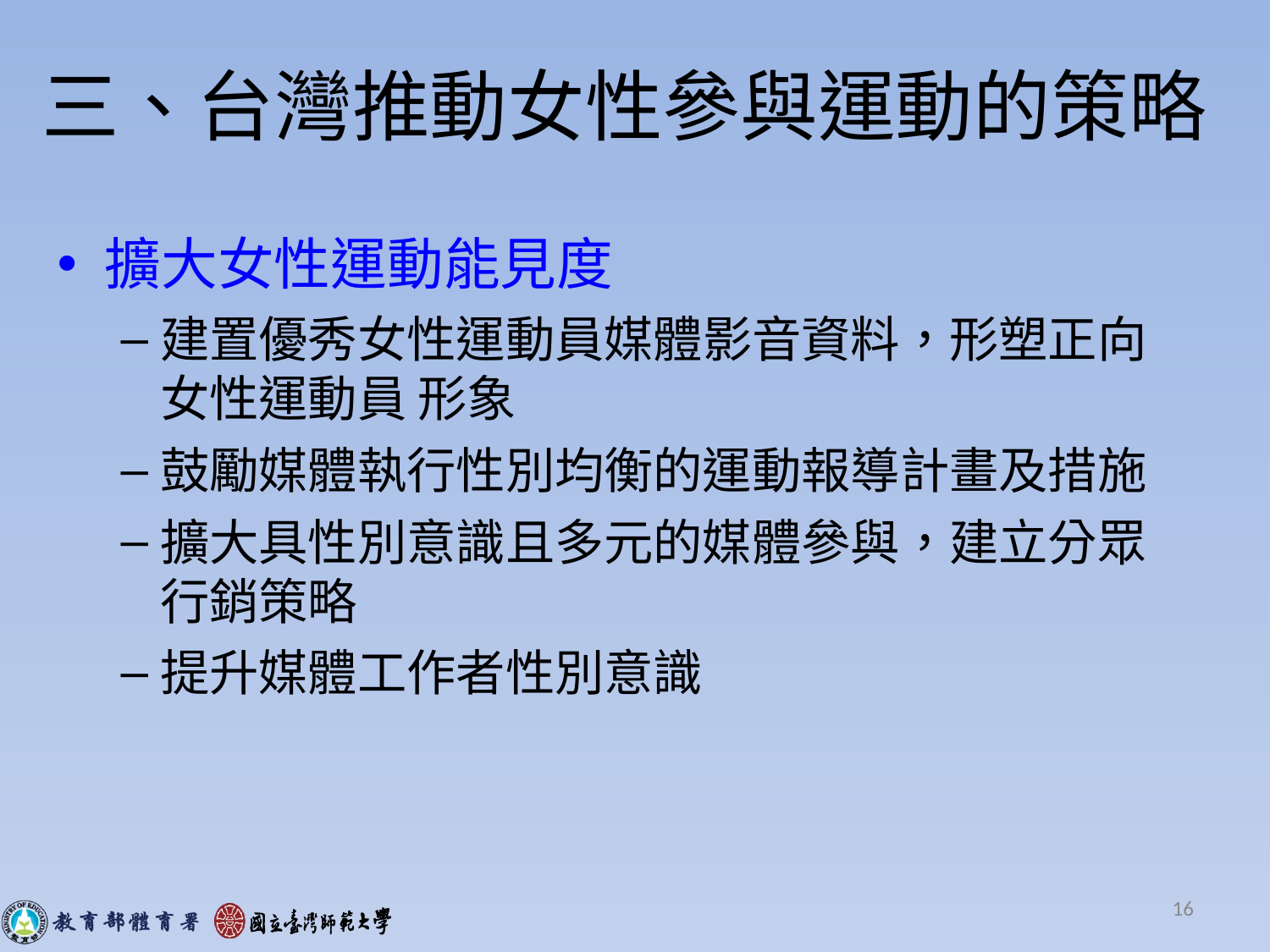

# 三、台灣推動女性參與運動的策略
擴大女性運動能見度
建置優秀女性運動員媒體影音資料，形塑正向女性運動員 形象
鼓勵媒體執行性別均衡的運動報導計畫及措施
擴大具性別意識且多元的媒體參與，建立分眾行銷策略
提升媒體工作者性別意識
16